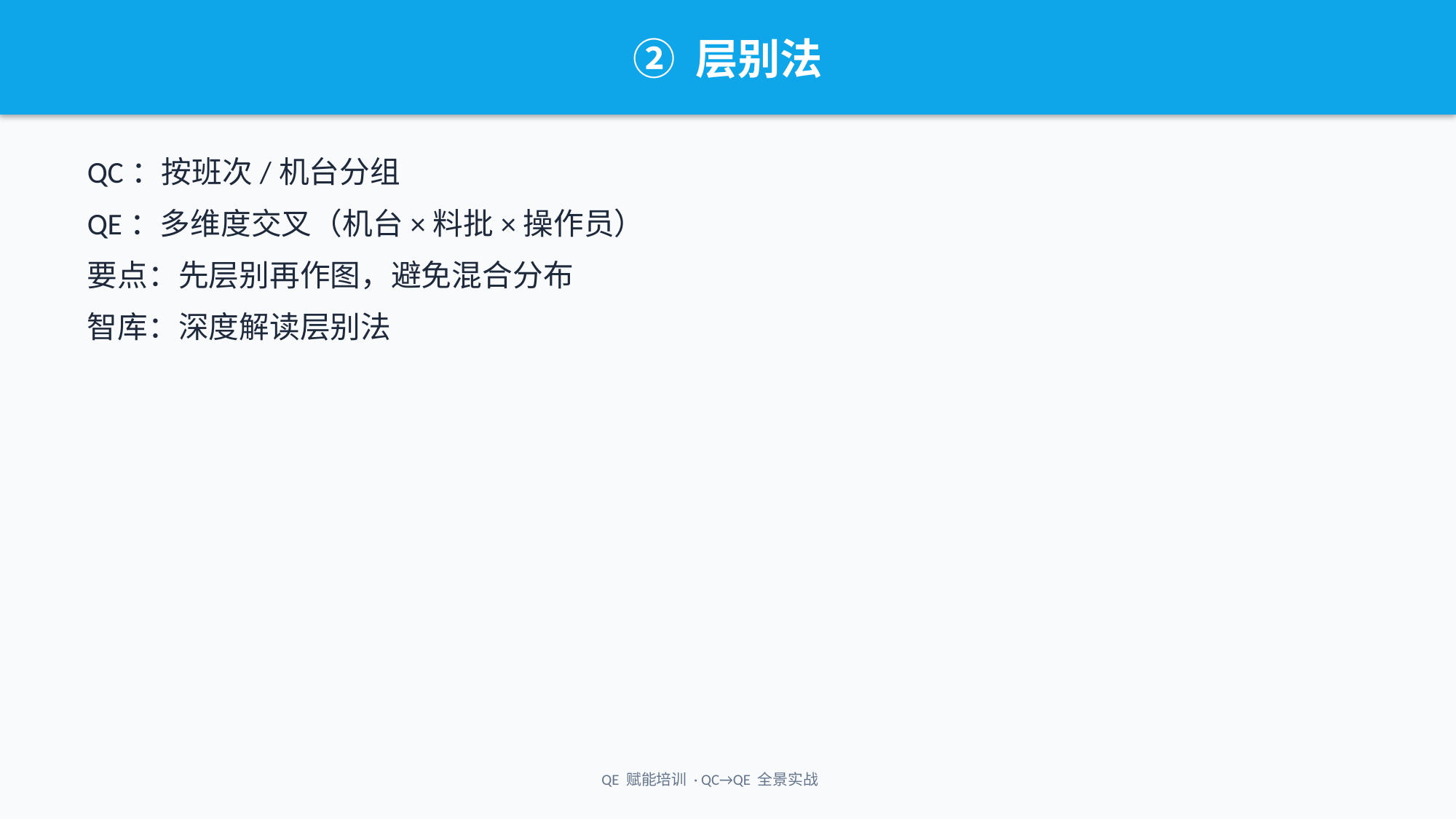

② 层别法
QC：按班次/机台分组
QE：多维度交叉（机台×料批×操作员）
要点：先层别再作图，避免混合分布
智库：深度解读层别法
QE 赋能培训 · QC→QE 全景实战